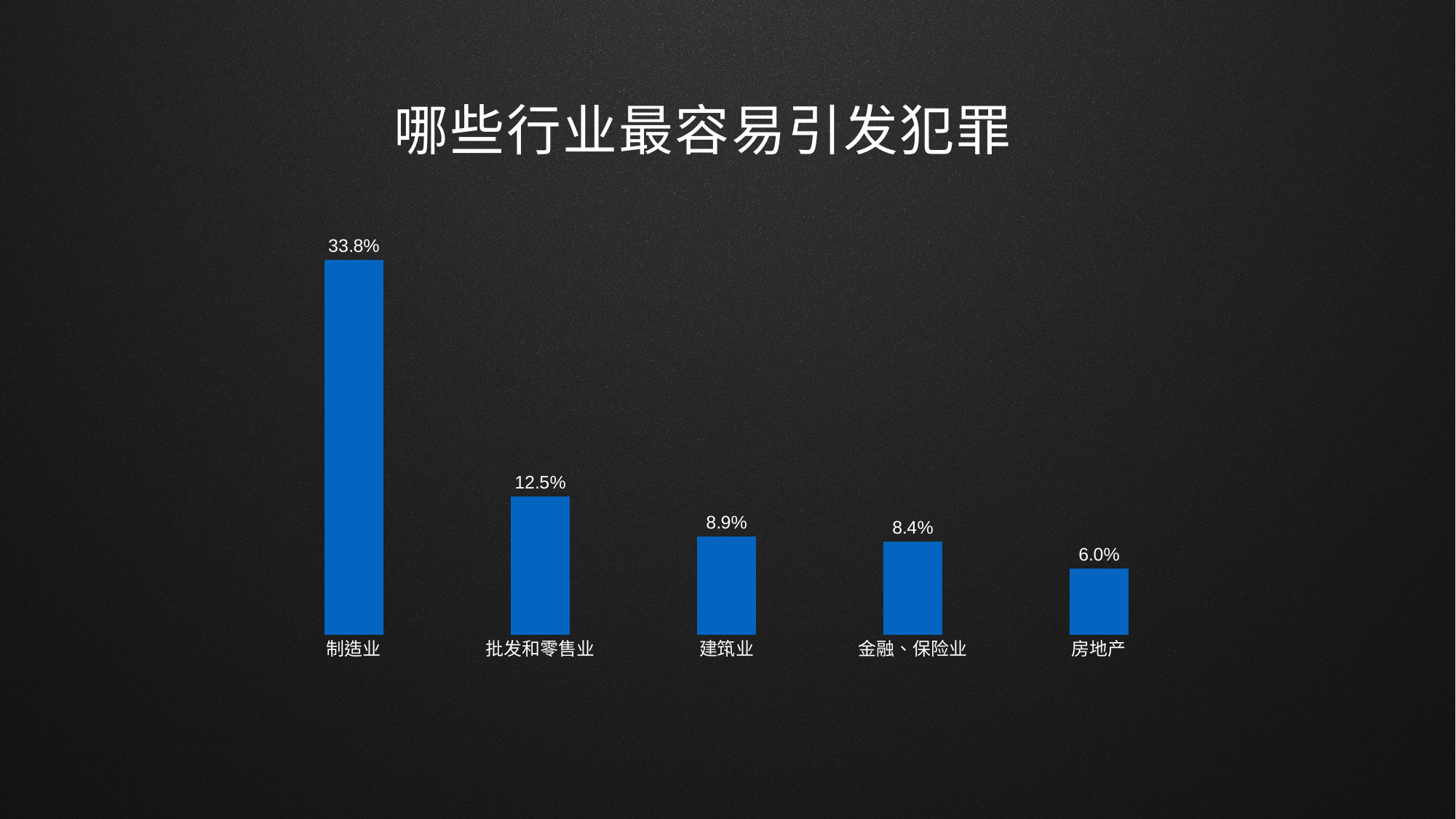

哪些行业最容易引发犯罪

### Chart

| Category | 系列 1 |
|---|---|
| 制造业 | 0.338 |
| 批发和零售业 | 0.125 |
| 建筑业 | 0.089 |
| 金融、保险业 | 0.084 |
| 房地产 | 0.06 |